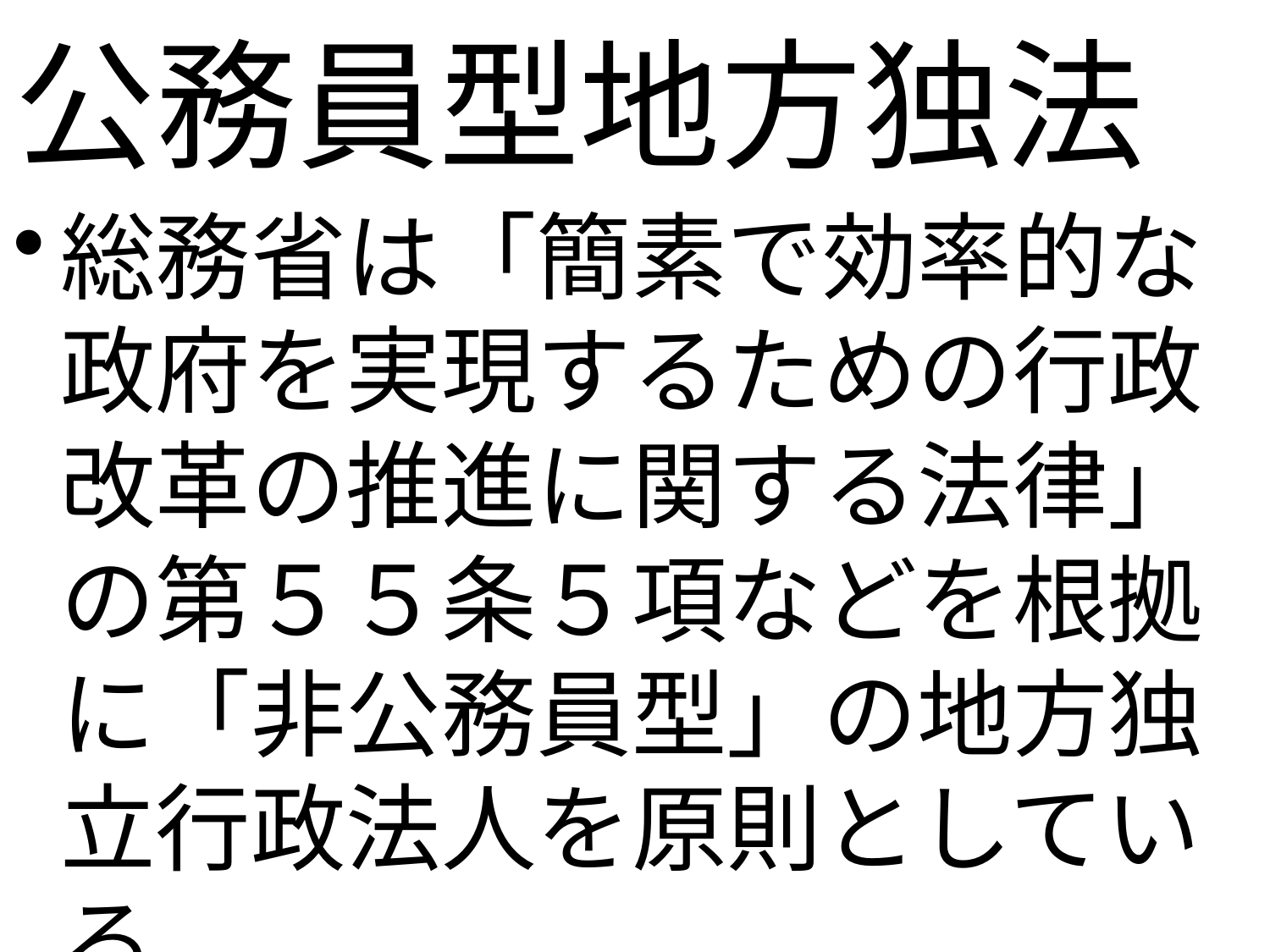

# 公務員型地方独法
総務省は「簡素で効率的な政府を実現するための行政改革の推進に関する法律」の第５５条５項などを根拠に「非公務員型」の地方独立行政法人を原則としている